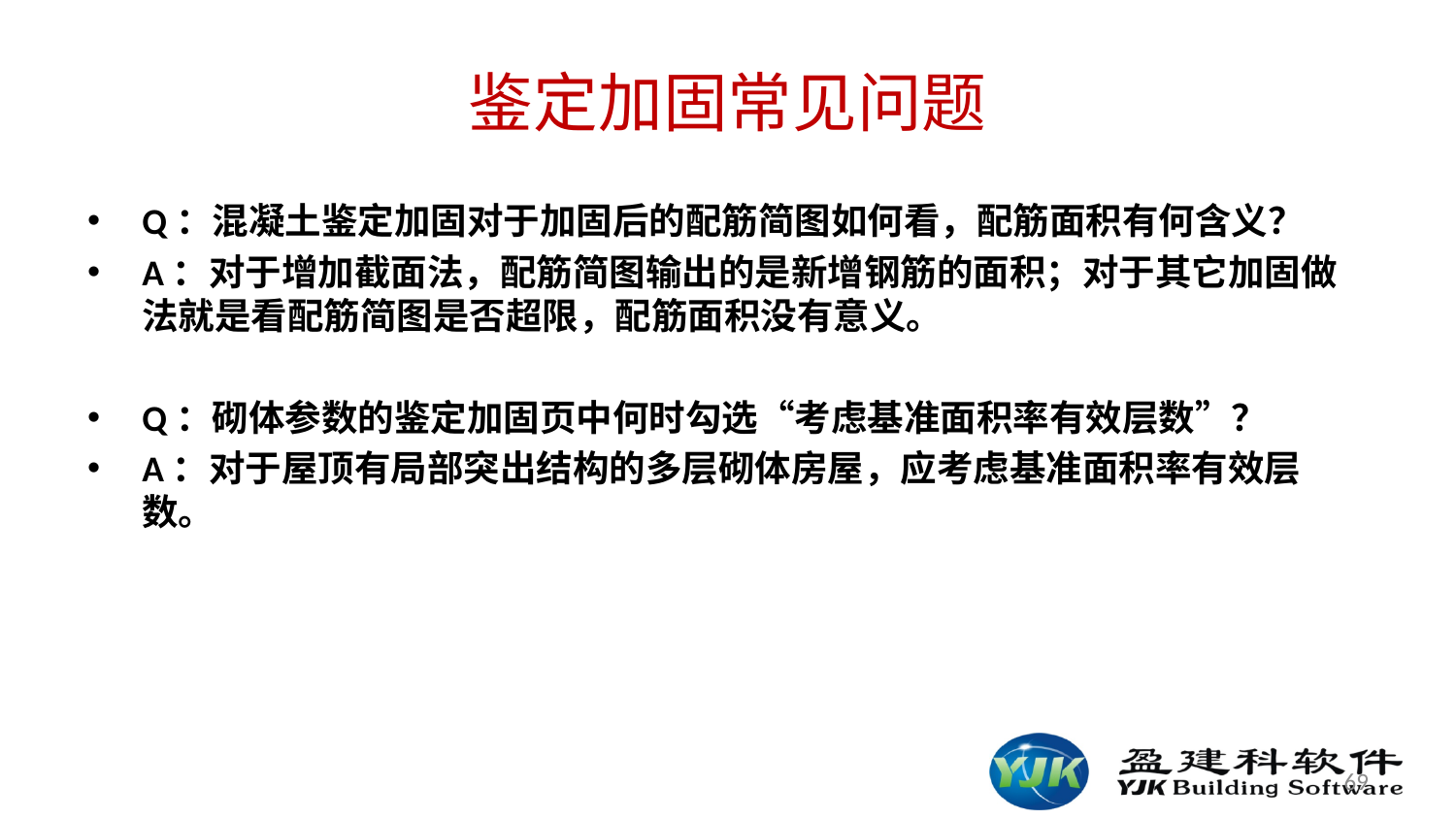

# 鉴定加固常见问题
Q：混凝土鉴定加固对于加固后的配筋简图如何看，配筋面积有何含义？
A：对于增加截面法，配筋简图输出的是新增钢筋的面积；对于其它加固做法就是看配筋简图是否超限，配筋面积没有意义。

Q：砌体参数的鉴定加固页中何时勾选“考虑基准面积率有效层数”？
A：对于屋顶有局部突出结构的多层砌体房屋，应考虑基准面积率有效层数。
69